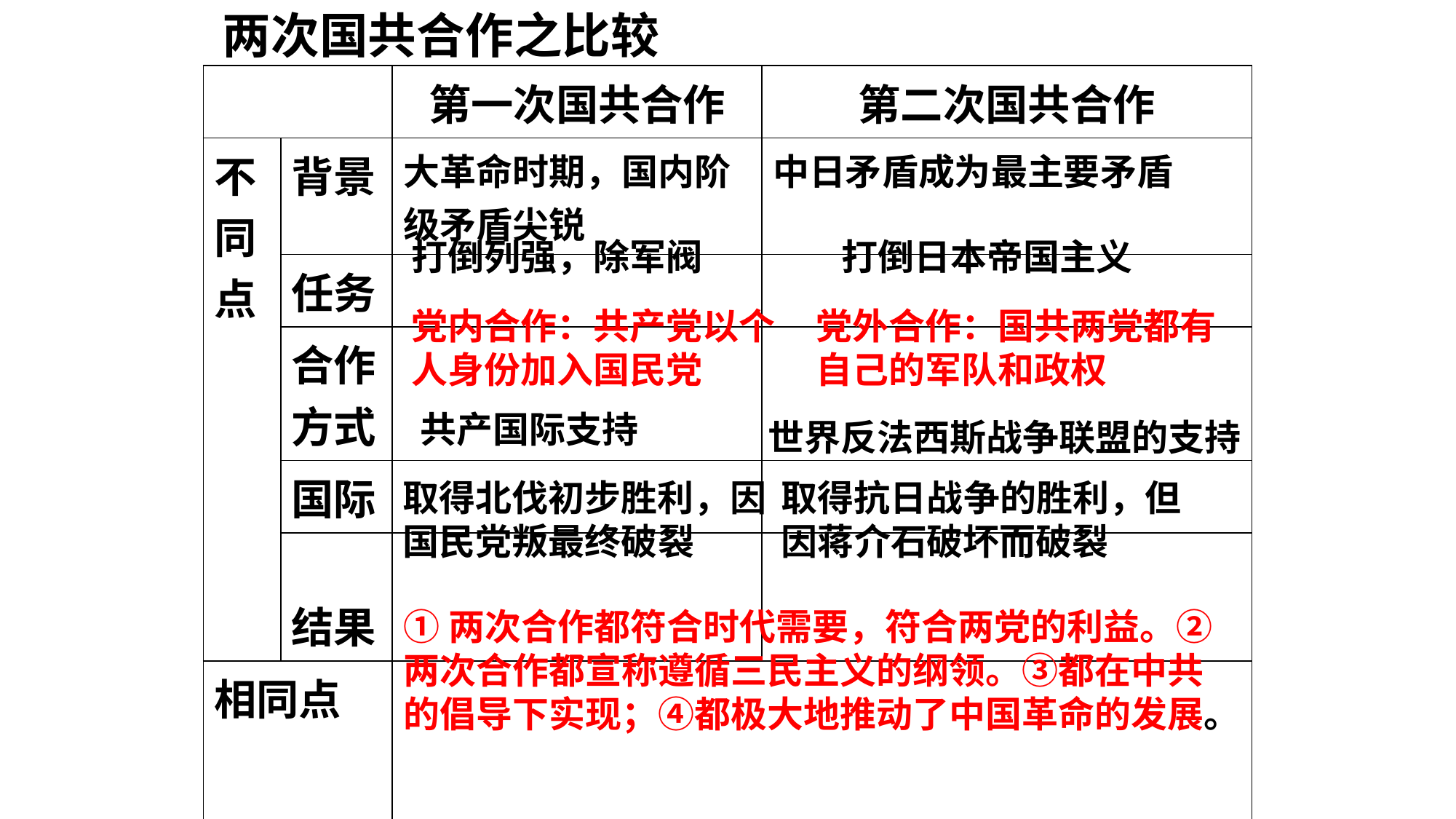

两次国共合作之比较
|  |  | 第一次国共合作 | 第二次国共合作 |
| --- | --- | --- | --- |
| 不同点 | 背景 | 大革命时期，国内阶级矛盾尖锐 | 中日矛盾成为最主要矛盾 |
|  | 任务 |  |  |
|  | 合作方式 |  |  |
|  | 国际 |  |  |
|  | 结果 |  |  |
| 相同点 |  |  |  |

打倒列强，除军阀
打倒日本帝国主义
党内合作：共产党以个人身份加入国民党
党外合作：国共两党都有自己的军队和政权
共产国际支持
世界反法西斯战争联盟的支持
取得北伐初步胜利，因国民党叛最终破裂
取得抗日战争的胜利，但因蒋介石破坏而破裂
①两次合作都符合时代需要，符合两党的利益。②两次合作都宣称遵循三民主义的纲领。③都在中共的倡导下实现；④都极大地推动了中国革命的发展。